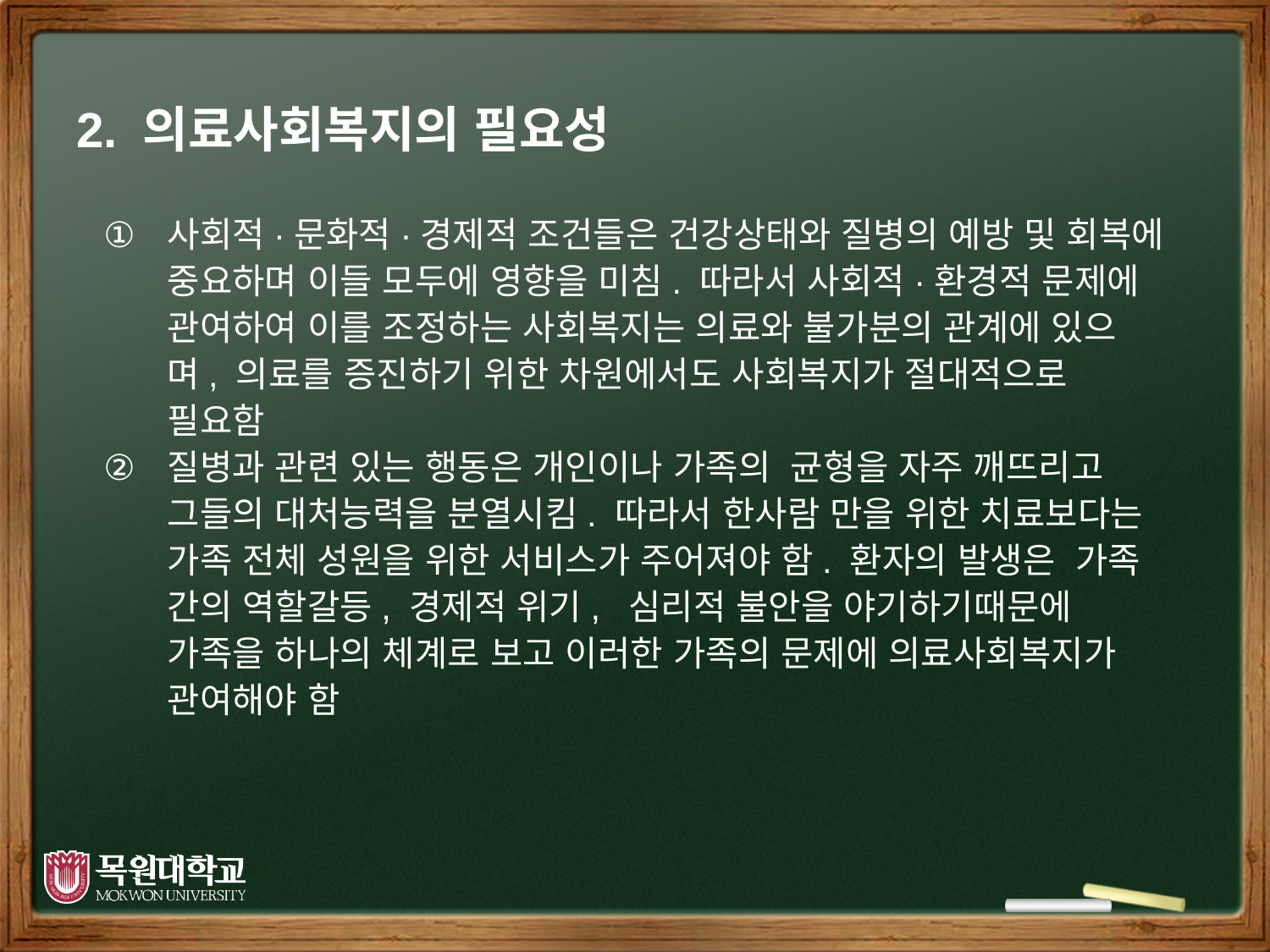

# 2. 의료사회복지의 필요성

사회적·문화적·경제적 조건들은 건강상태와 질병의 예방 및 회복에 중요하며 이들 모두에 영향을 미침. 따라서 사회적·환경적 문제에 관여하여 이를 조정하는 사회복지는 의료와 불가분의 관계에 있으며, 의료를 증진하기 위한 차원에서도 사회복지가 절대적으로 필요함
질병과 관련 있는 행동은 개인이나 가족의  균형을 자주 깨뜨리고 그들의 대처능력을 분열시킴. 따라서 한사람 만을 위한 치료보다는 가족 전체 성원을 위한 서비스가 주어져야 함. 환자의 발생은  가족 간의 역할갈등, 경제적 위기,  심리적 불안을 야기하기때문에 가족을 하나의 체계로 보고 이러한 가족의 문제에 의료사회복지가 관여해야 함